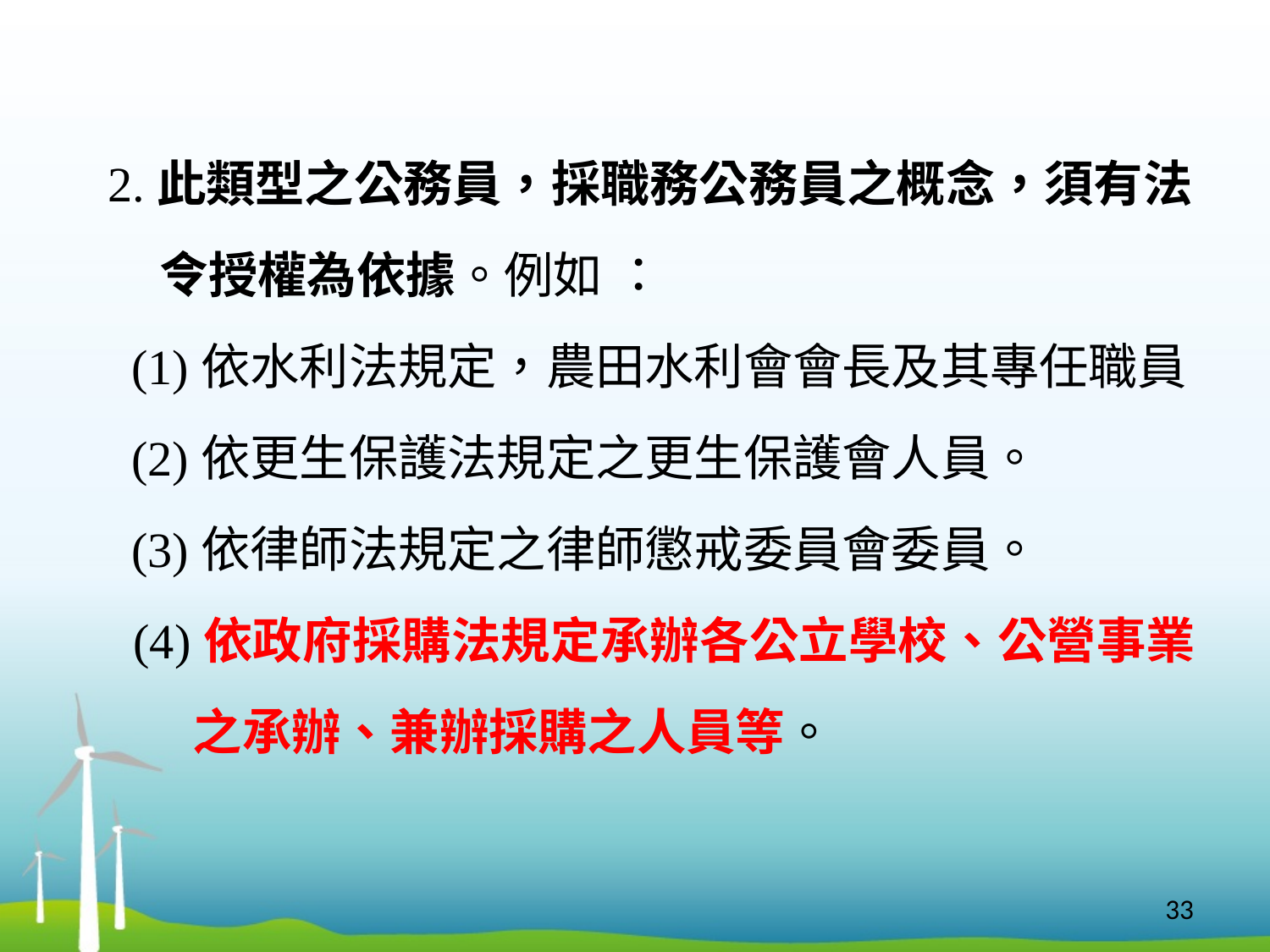

2.此類型之公務員，採職務公務員之概念，須有法
        令授權為依據。例如 ：
      (1)依水利法規定，農田水利會會長及其專任職員
      (2)依更生保護法規定之更生保護會人員。
      (3)依律師法規定之律師懲戒委員會委員。
      (4)依政府採購法規定承辦各公立學校、公營事業
           之承辦、兼辦採購之人員等。

33